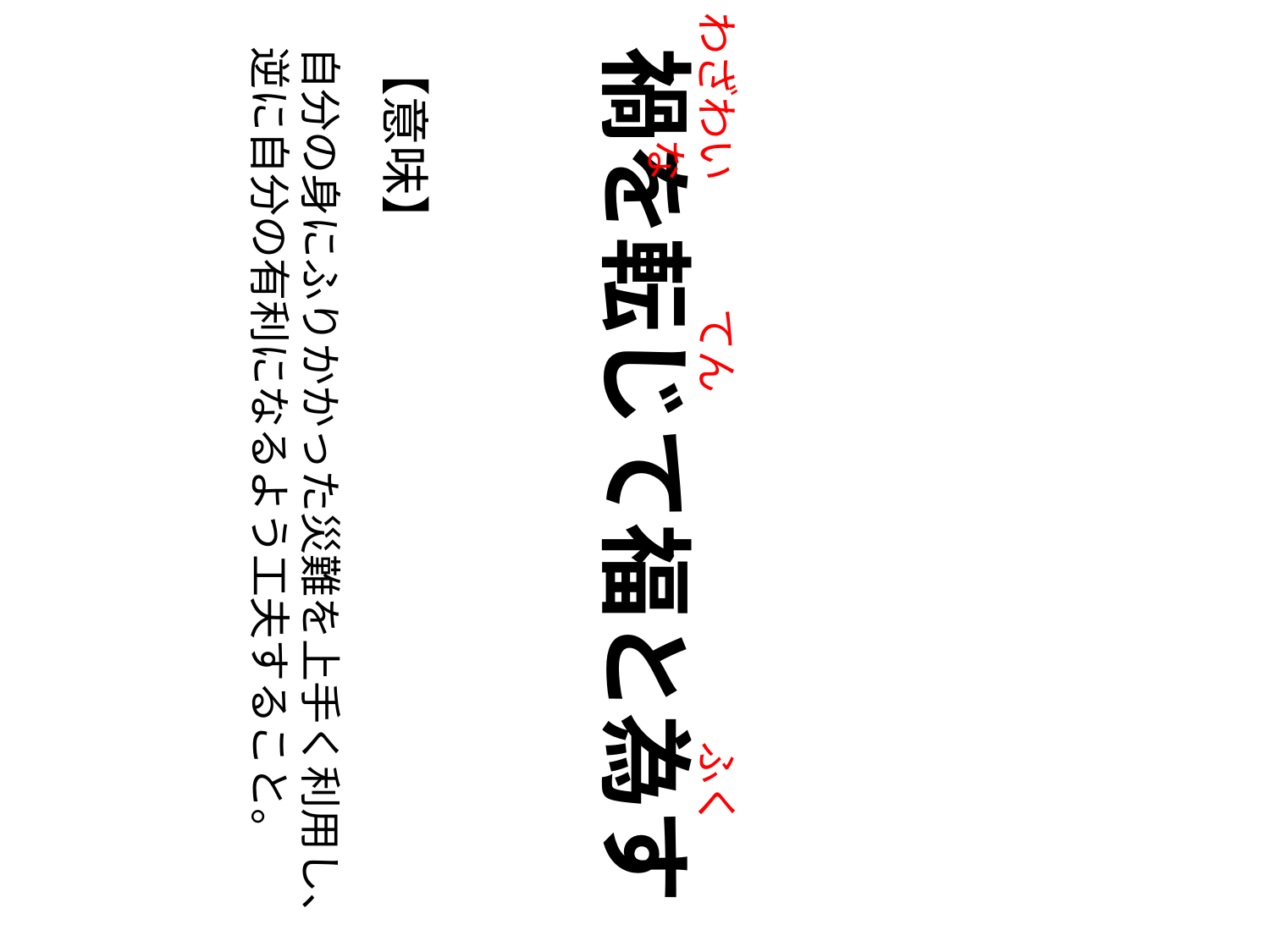

わざわい　　　てん　　　　　　　　 ふく　　　　　な
【意味】

自分の身にふりかかった災難を上手く利用し、逆に自分の有利になるよう工夫すること。
禍を転じて福と為す